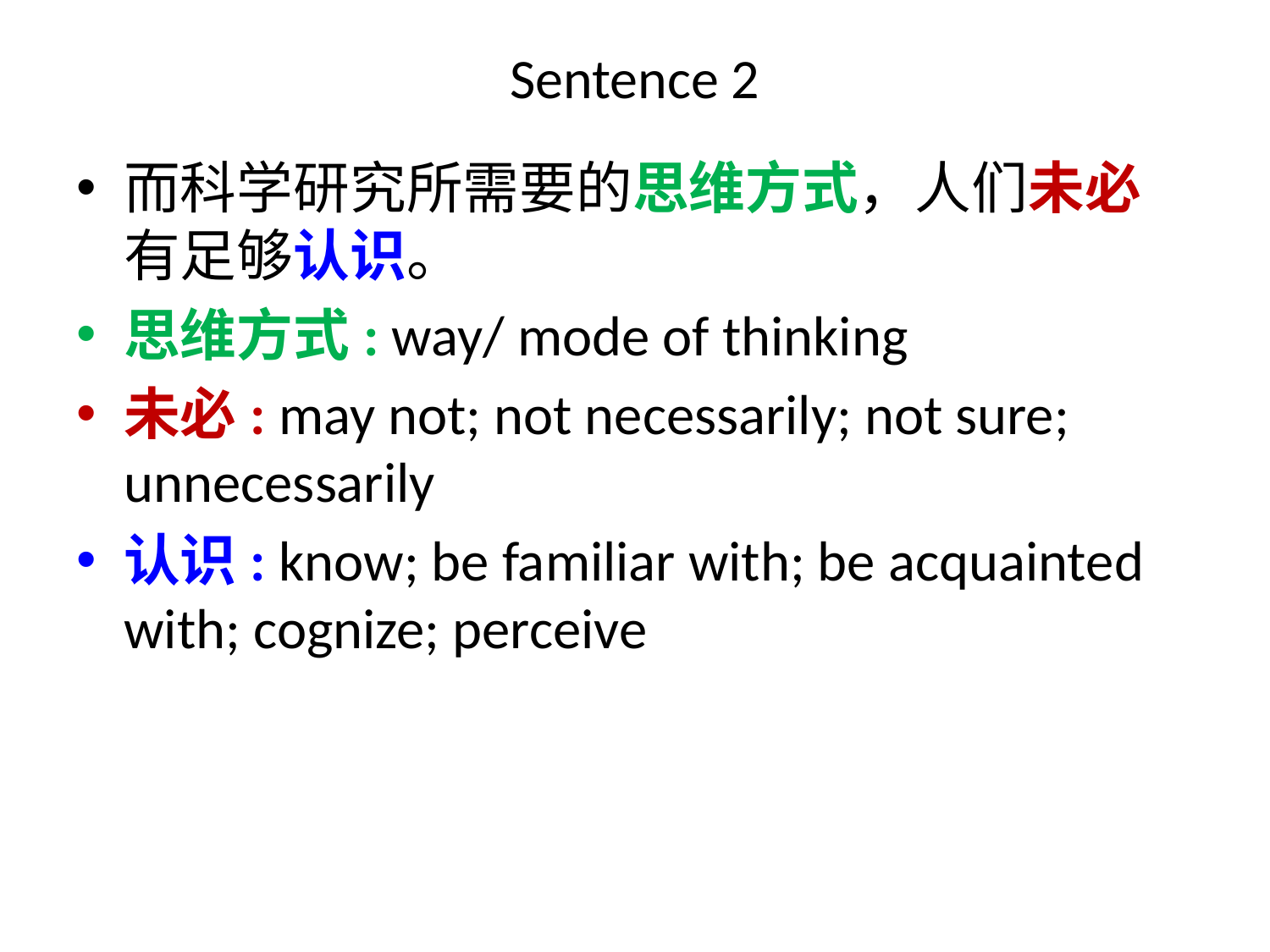

# Sentence 2
而科学研究所需要的思维方式，人们未必有足够认识。
思维方式: way/ mode of thinking
未必: may not; not necessarily; not sure; unnecessarily
认识: know; be familiar with; be acquainted with; cognize; perceive